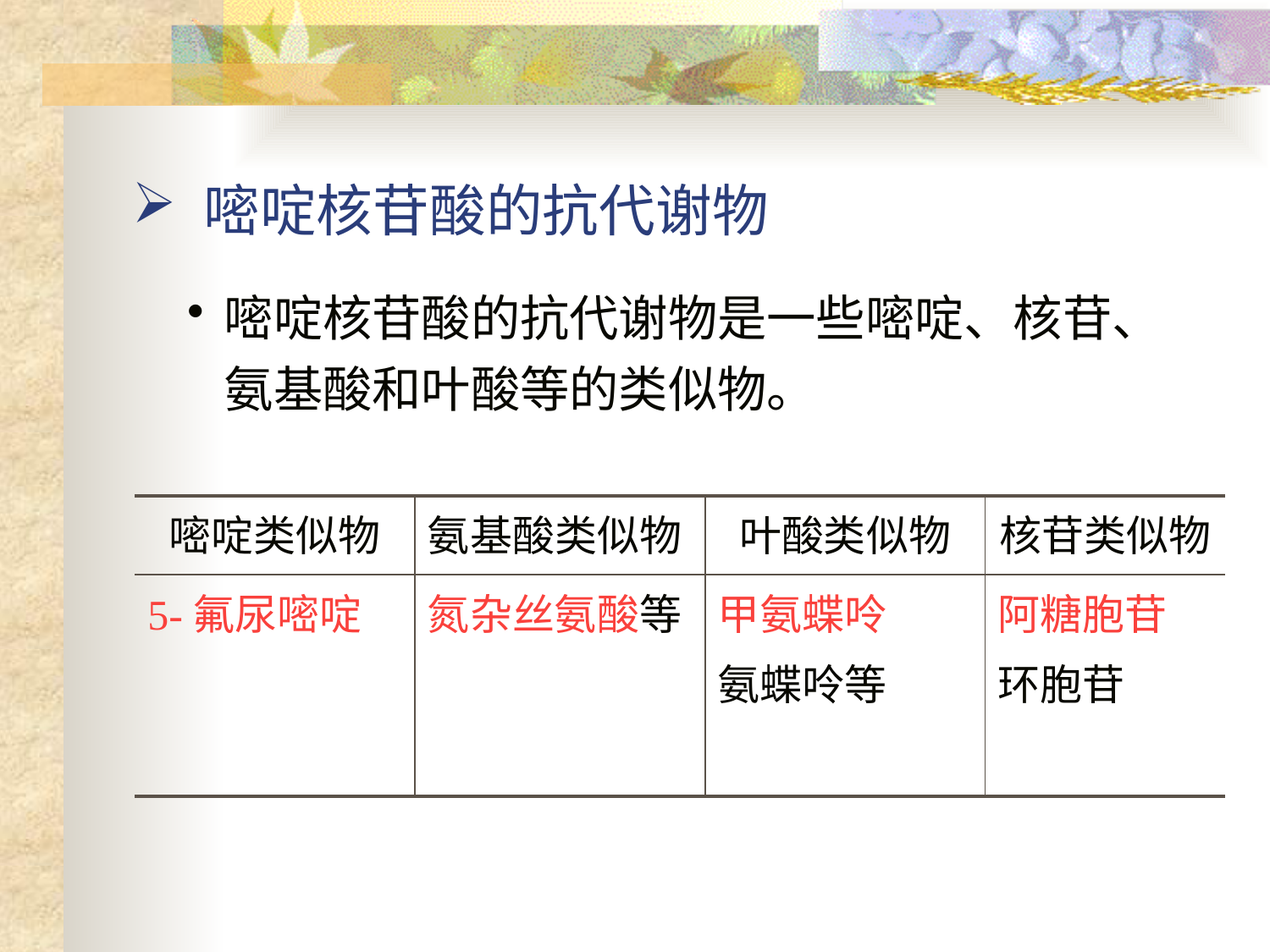

嘧啶核苷酸的抗代谢物
嘧啶核苷酸的抗代谢物是一些嘧啶、核苷、氨基酸和叶酸等的类似物。
| 嘧啶类似物 | 氨基酸类似物 | 叶酸类似物 | 核苷类似物 |
| --- | --- | --- | --- |
| 5-氟尿嘧啶 | 氮杂丝氨酸等 | 甲氨蝶呤 氨蝶呤等 | 阿糖胞苷 环胞苷 |